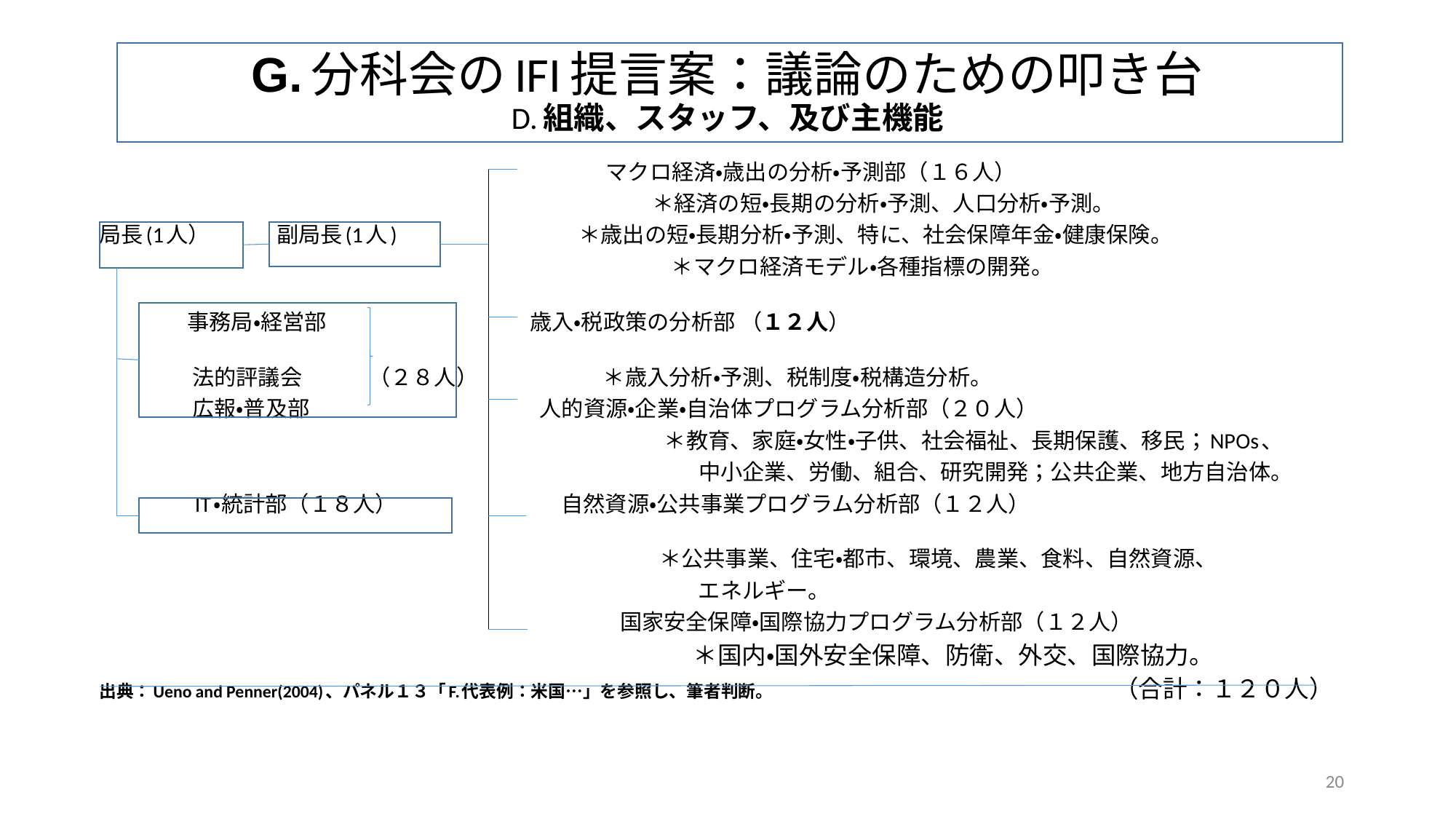

# G.分科会のIFI提言案：議論のための叩き台 D.組織、スタッフ、及び主機能
　　　　　　　　　　　　　　　　　　　　　　　マクロ経済・歳出の分析・予測部（１６人）
　　　　　　　　　　　　　　　　　　　　　　     　　＊経済の短・長期の分析・予測、人口分析・予測。
局長(1人）　　　副局長(1人) 　　　　　　   　 ＊歳出の短・長期分析・予測、特に、社会保障年金・健康保険。
　　　　　　　　　　　　　　　　　　　　　　　　　　＊マクロ経済モデル・各種指標の開発。
　　　　事務局・経営部　　　　　　　　　 歳入・税政策の分析部 （１２人）
　　　　 法的評議会　　　（２８人） 　　　　　  ＊歳入分析・予測、税制度・税構造分析。
　　　 　広報・普及部　　　　　　　　　　  人的資源・企業・自治体プログラム分析部（２０人）
　　　　　　　　　　　　　　　　　　　　　　　　　   ＊教育、家庭・女性・子供、社会福祉、長期保護、移民；NPOs、
　　　　　　　　　　　　　　　　　　　　　　　　　　　 中小企業、労働、組合、研究開発；公共企業、地方自治体。
　　　　 IT・統計部（１８人） 　　　　　　　 自然資源・公共事業プログラム分析部（１２人）
　　　　　　　　　　　　　　　　　　　　　　　　　  ＊公共事業、住宅・都市、環境、農業、食料、自然資源、
　　　　　　　　　　　　　　　　　　　　　　　　　　　 エネルギー。
　　　　　　　　　　　　　　　　　　　　　　　　　　　　　国家安全保障・国際協力プログラム分析部（１２人）
　　　　　　　　　　　　　　　　　　　　　　　　　　　　　　　　   ＊国内・国外安全保障、防衛、外交、国際協力。
出典：Ueno and Penner(2004)、パネル１３「F.代表例：米国…」を参照し、筆者判断。　　　　　　　　　　　　　　（合計：１２０人）

20